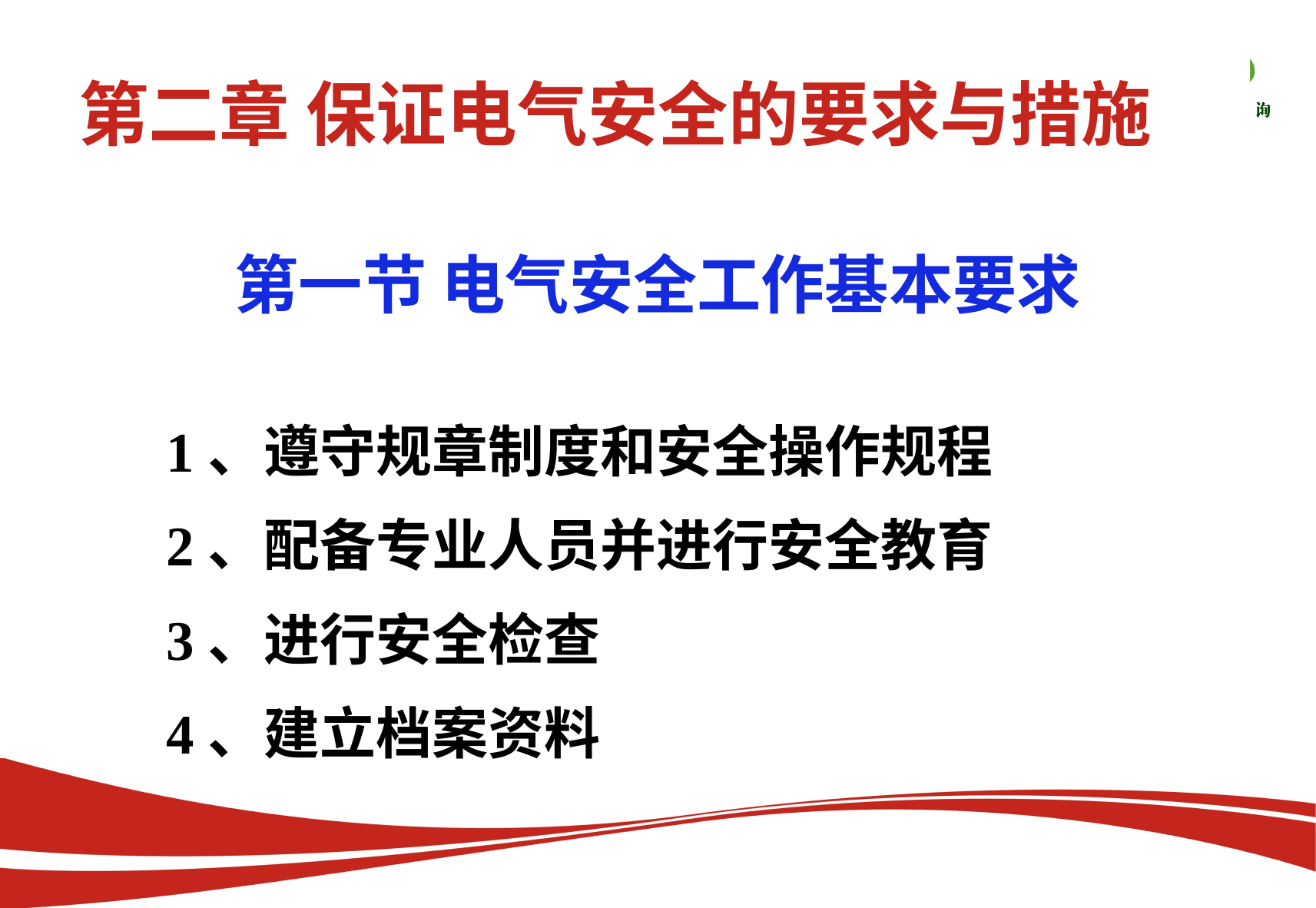

15
# 第二章 保证电气安全的要求与措施
第一节 电气安全工作基本要求
1、遵守规章制度和安全操作规程
2、配备专业人员并进行安全教育
3、进行安全检查
4、建立档案资料